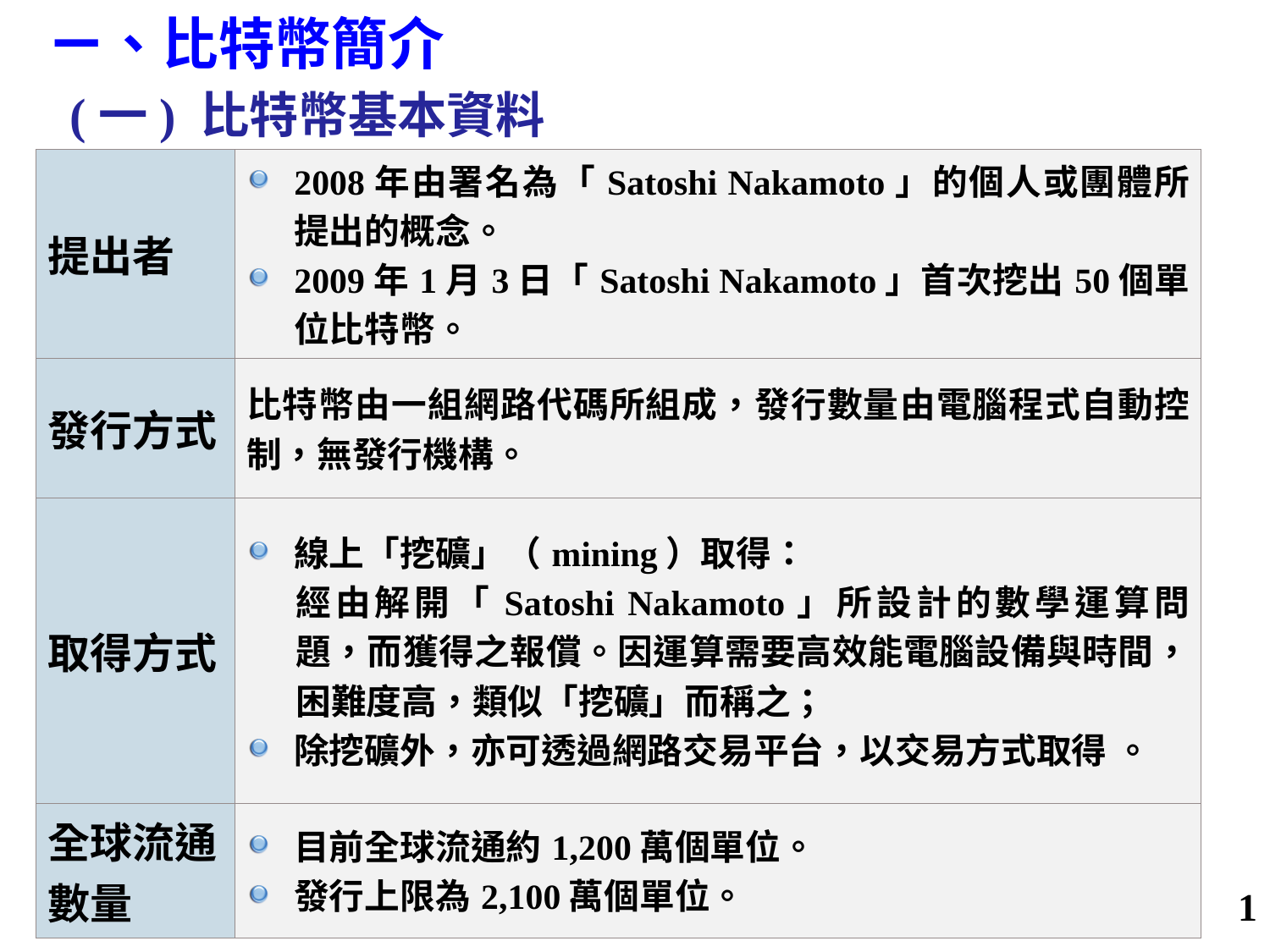

ㄧ、比特幣簡介

(一) 比特幣基本資料
| 提出者 | 2008年由署名為「Satoshi Nakamoto」的個人或團體所提出的概念。 2009年1月3日「Satoshi Nakamoto」首次挖出50個單位比特幣。 |
| --- | --- |
| 發行方式 | 比特幣由一組網路代碼所組成，發行數量由電腦程式自動控制，無發行機構。 |
| 取得方式 | 線上「挖礦」（mining）取得： 經由解開「Satoshi Nakamoto」所設計的數學運算問題，而獲得之報償。因運算需要高效能電腦設備與時間，困難度高，類似「挖礦」而稱之； 除挖礦外，亦可透過網路交易平台，以交易方式取得 。 |
| 全球流通數量 | 目前全球流通約1,200萬個單位。 發行上限為2,100萬個單位。 |
1